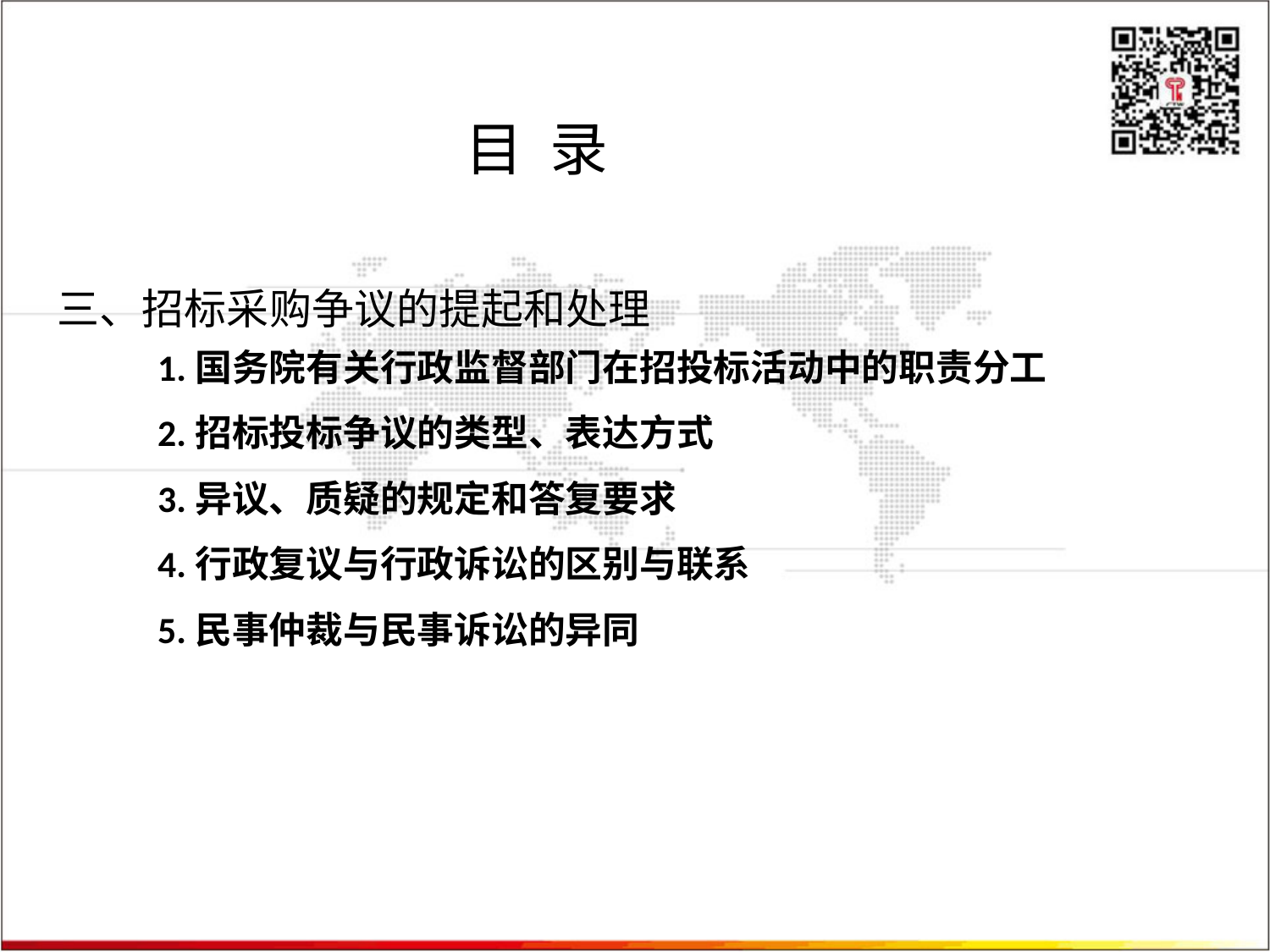

目  录
三、招标采购争议的提起和处理
1.国务院有关行政监督部门在招投标活动中的职责分工
2.招标投标争议的类型、表达方式
3.异议、质疑的规定和答复要求
4.行政复议与行政诉讼的区别与联系
5.民事仲裁与民事诉讼的异同